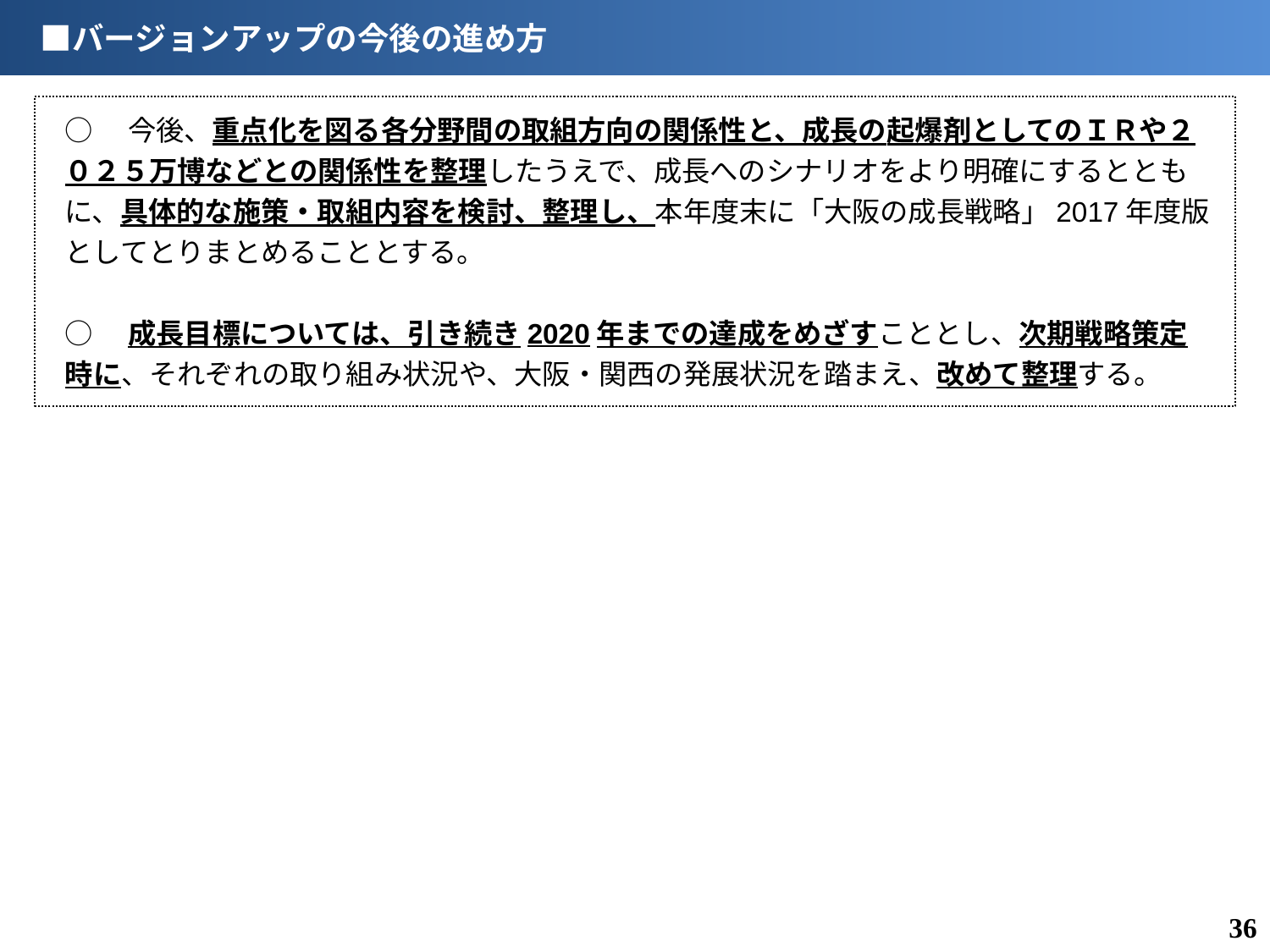

■バージョンアップの今後の進め方
○　今後、重点化を図る各分野間の取組方向の関係性と、成長の起爆剤としてのＩＲや２０２５万博などとの関係性を整理したうえで、成長へのシナリオをより明確にするとともに、具体的な施策・取組内容を検討、整理し、本年度末に「大阪の成長戦略」2017年度版としてとりまとめることとする。

○　成長目標については、引き続き2020年までの達成をめざすこととし、次期戦略策定時に、それぞれの取り組み状況や、大阪・関西の発展状況を踏まえ、改めて整理する。
36